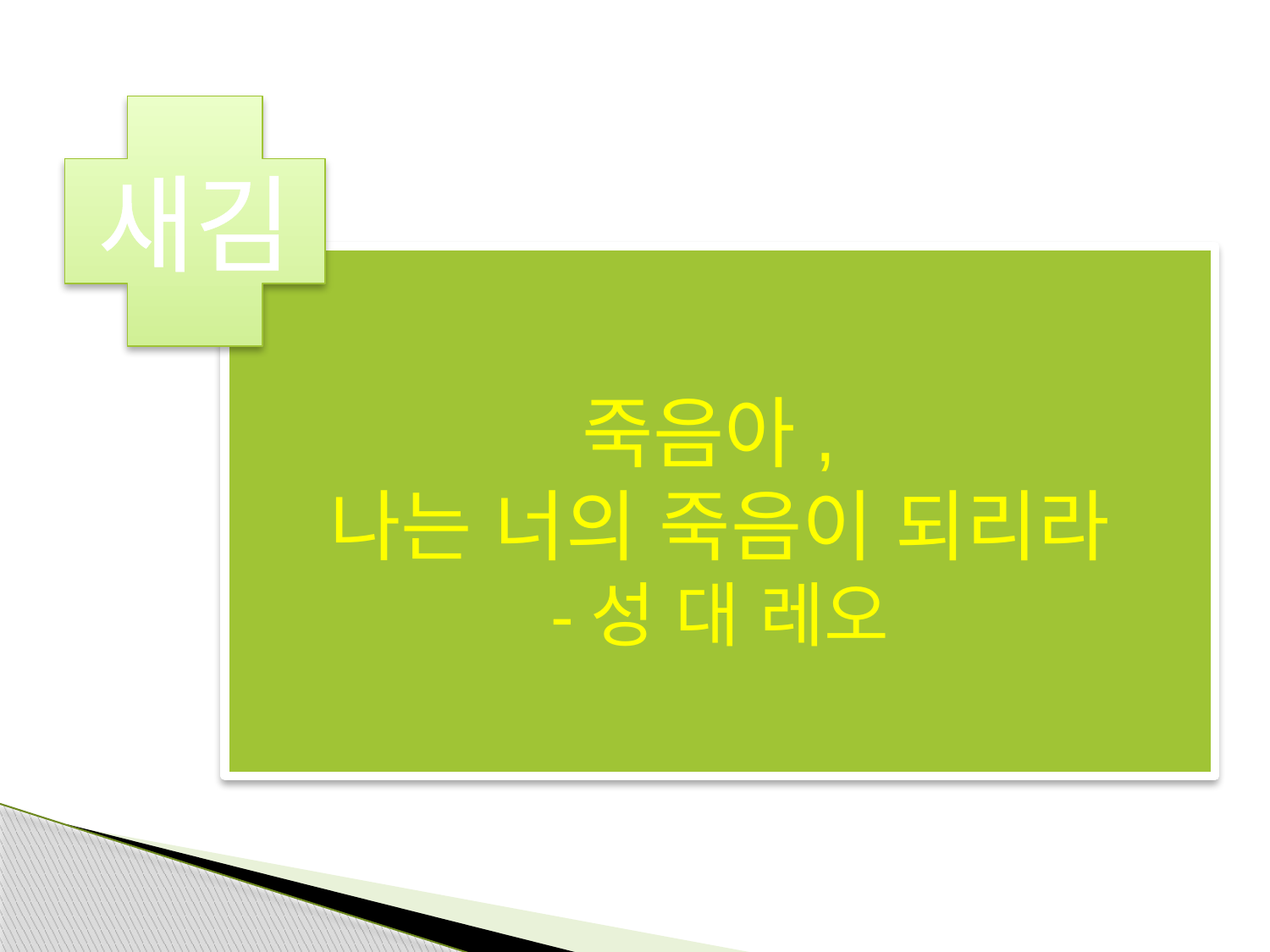

새김

죽음아,
나는 너의 죽음이 되리라
-성 대 레오